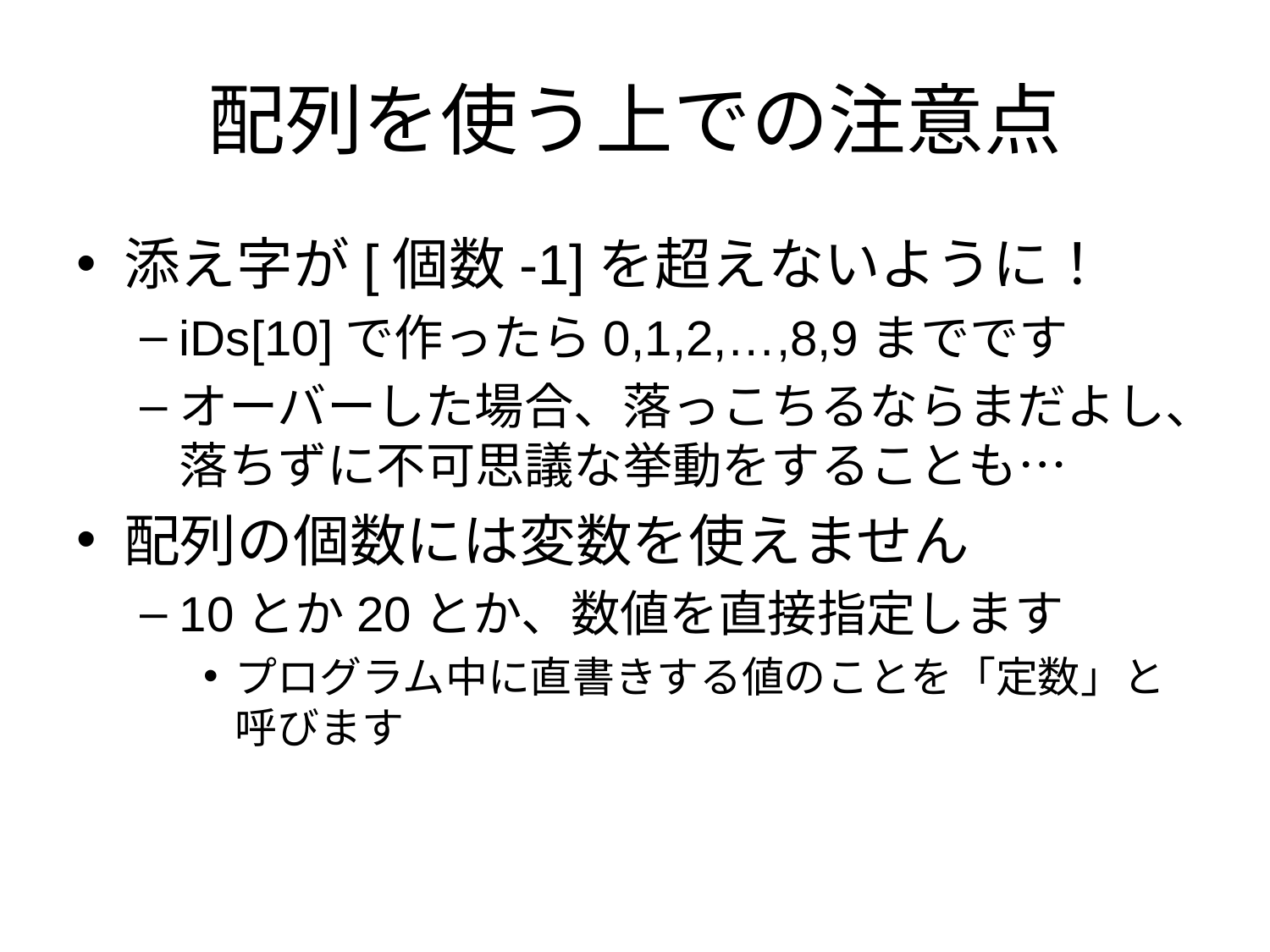

# 配列を使う上での注意点
添え字が[個数-1]を超えないように！
iDs[10]で作ったら0,1,2,…,8,9までです
オーバーした場合、落っこちるならまだよし、落ちずに不可思議な挙動をすることも…
配列の個数には変数を使えません
10とか20とか、数値を直接指定します
プログラム中に直書きする値のことを「定数」と呼びます